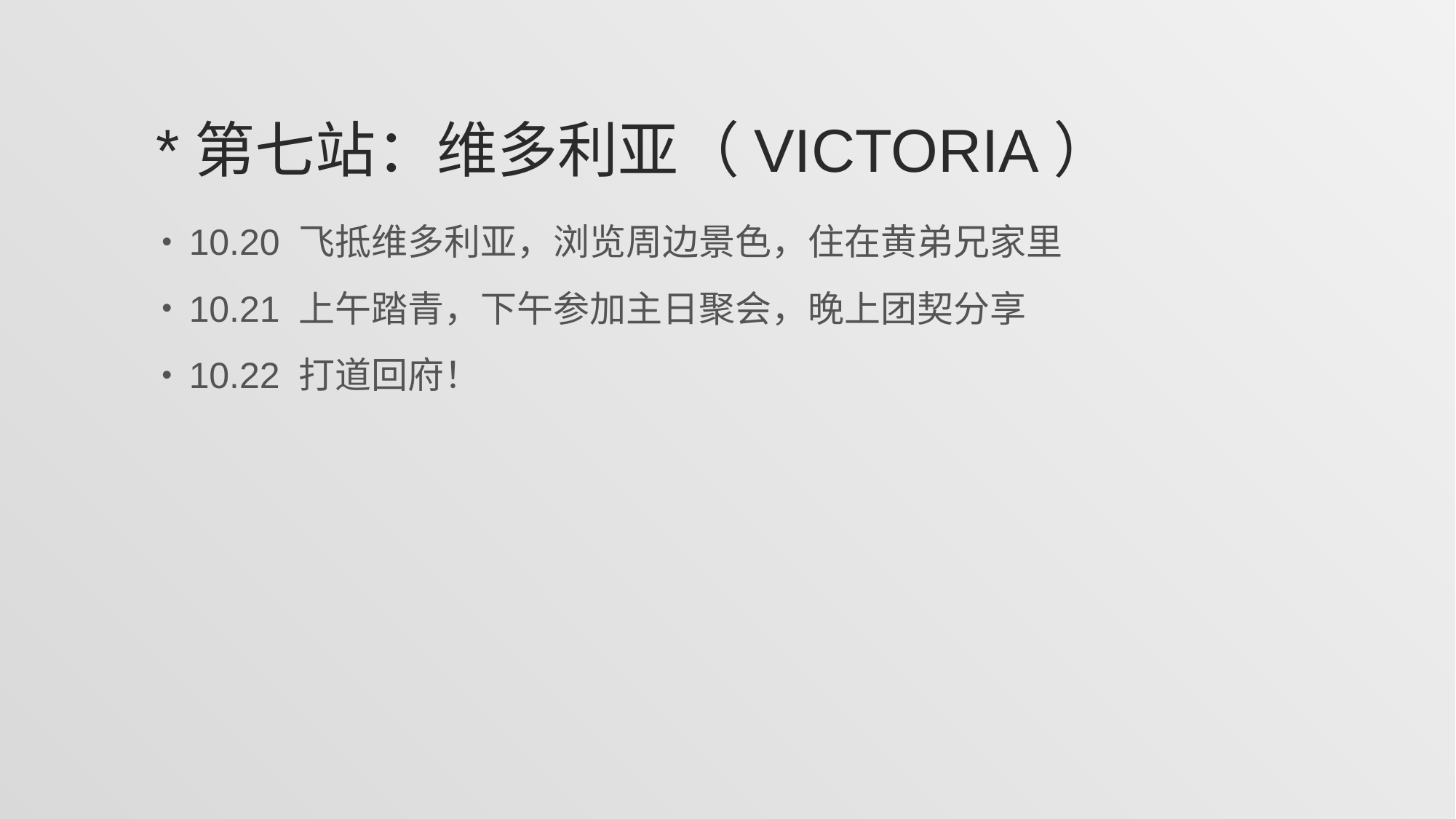

# *第七站：维多利亚（Victoria）
10.20 飞抵维多利亚，浏览周边景色，住在黄弟兄家里
10.21 上午踏青，下午参加主日聚会，晚上团契分享
10.22 打道回府！